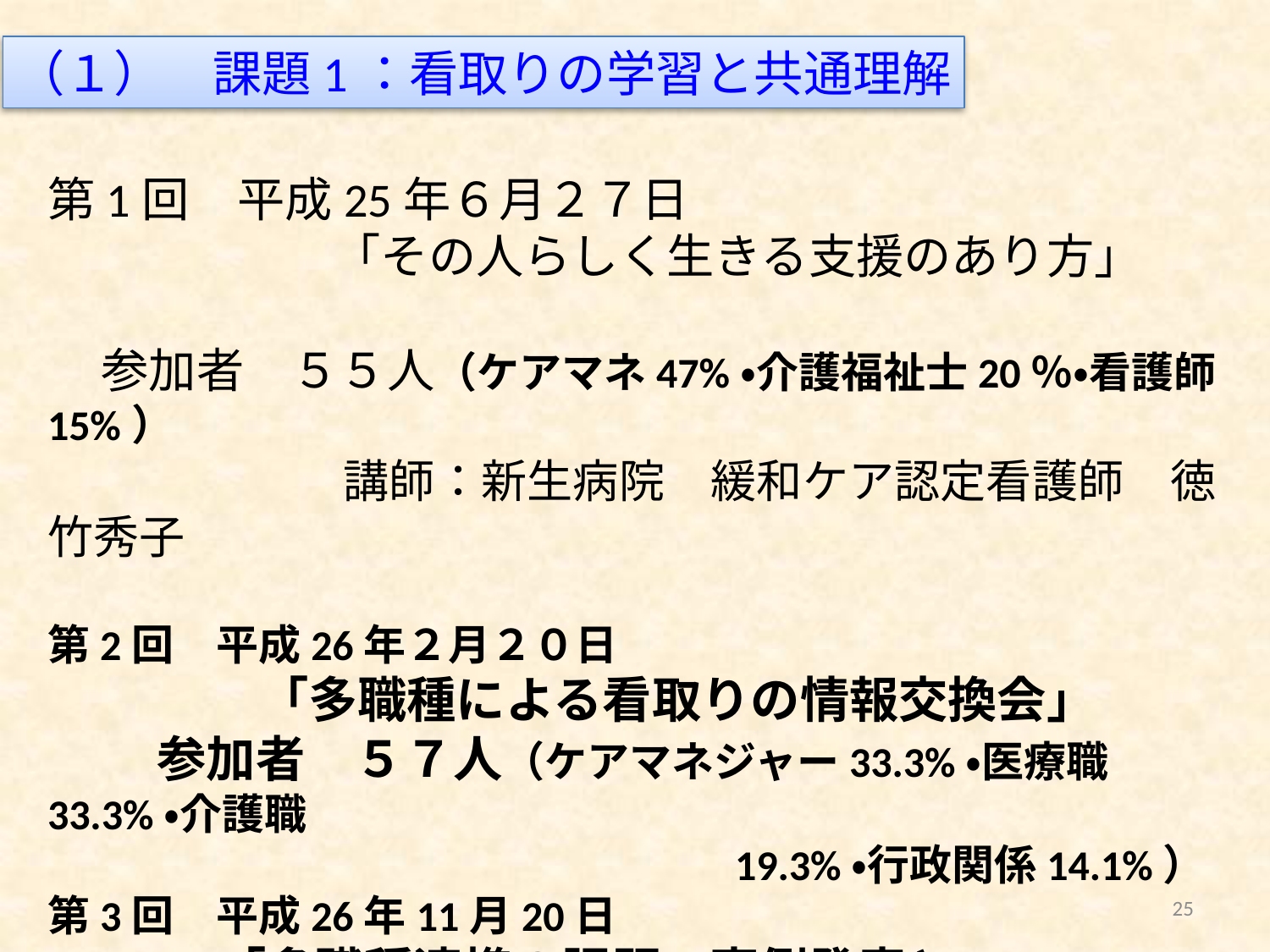

（１）　課題1：看取りの学習と共通理解

第1回　平成25年６月２７日
　　　　　　「その人らしく生きる支援のあり方」
    参加者　５５人（ケアマネ47%・介護福祉士20％・看護師15%）
　　　　　　講師：新生病院　緩和ケア認定看護師　徳竹秀子

第2回　平成26年２月２０日
　　　　　「多職種による看取りの情報交換会」
　　 参加者　５７人（ケアマネジャー33.3%・医療職33.3%・介護職
　　　　　　　　　　　　　　　　19.3%・行政関係14.1%）
第3回　平成26年11月20日
　　　　「多職種連携の課題　事例発表とG.W」

第4回　平成27年1月15日
　　　　「在宅での緩和ケア」

25